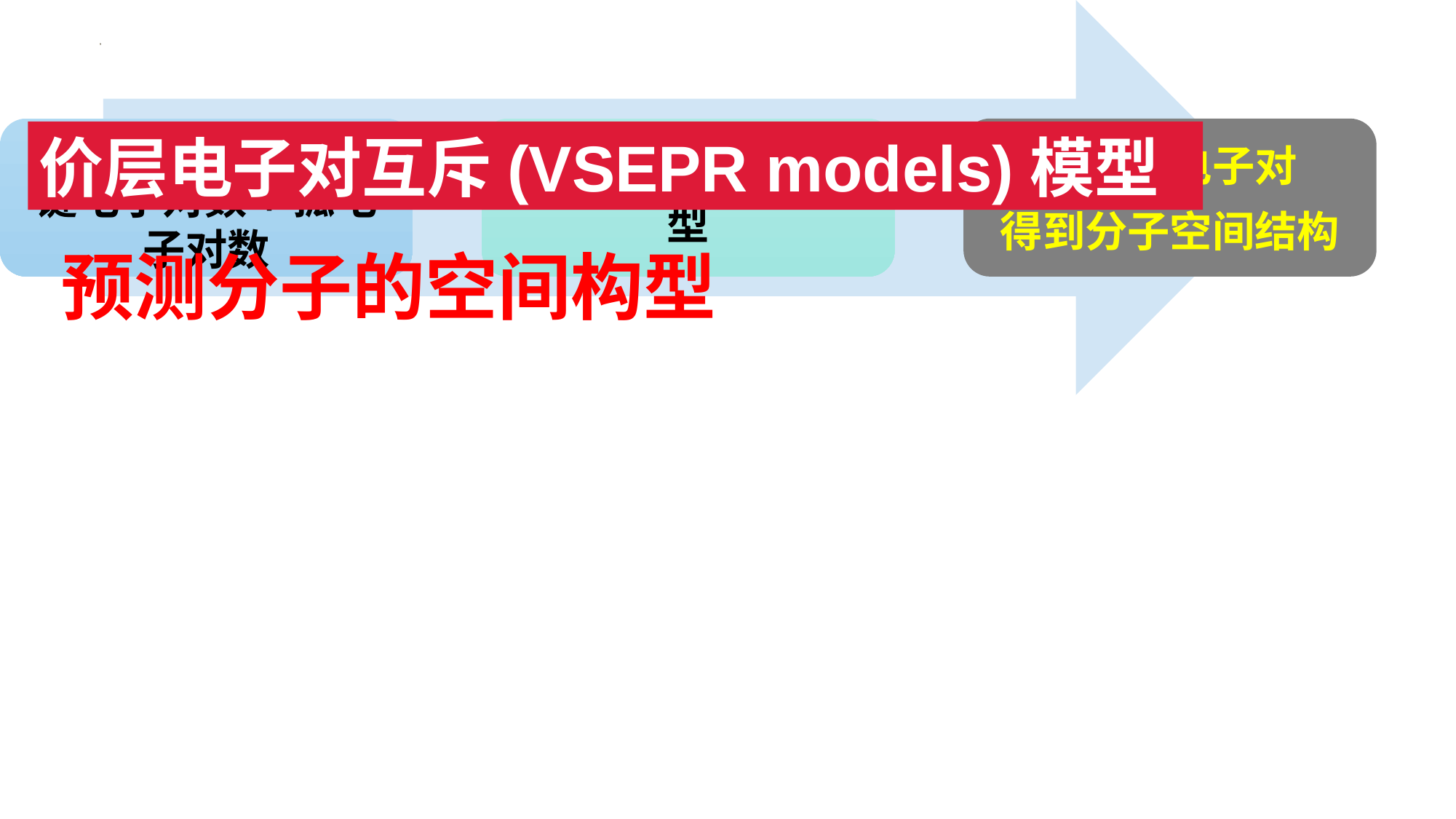

价层电子对互斥(VSEPR models)模型
预测分子的空间构型
价层电子对数＝σ键电子对数+孤电子对数
判断VSEPR理想模型
略去孤电子对
得到分子空间结构